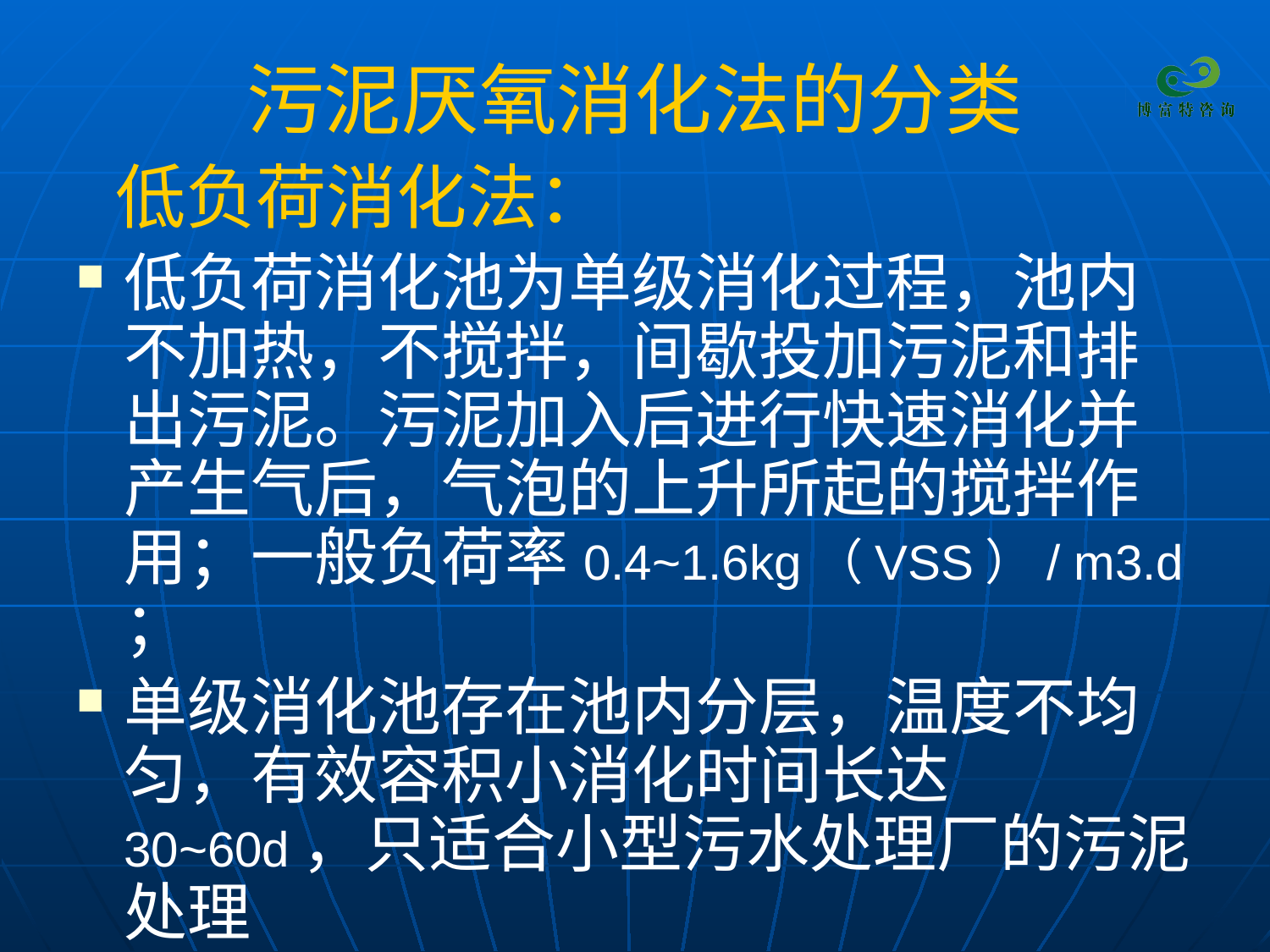

# 污泥厌氧消化法的分类
  低负荷消化法：
低负荷消化池为单级消化过程，池内不加热，不搅拌，间歇投加污泥和排出污泥。污泥加入后进行快速消化并产生气后，气泡的上升所起的搅拌作用；一般负荷率0.4~1.6kg（VSS）/ m3.d ；
单级消化池存在池内分层，温度不均匀，有效容积小消化时间长达30~60d，只适合小型污水处理厂的污泥处理